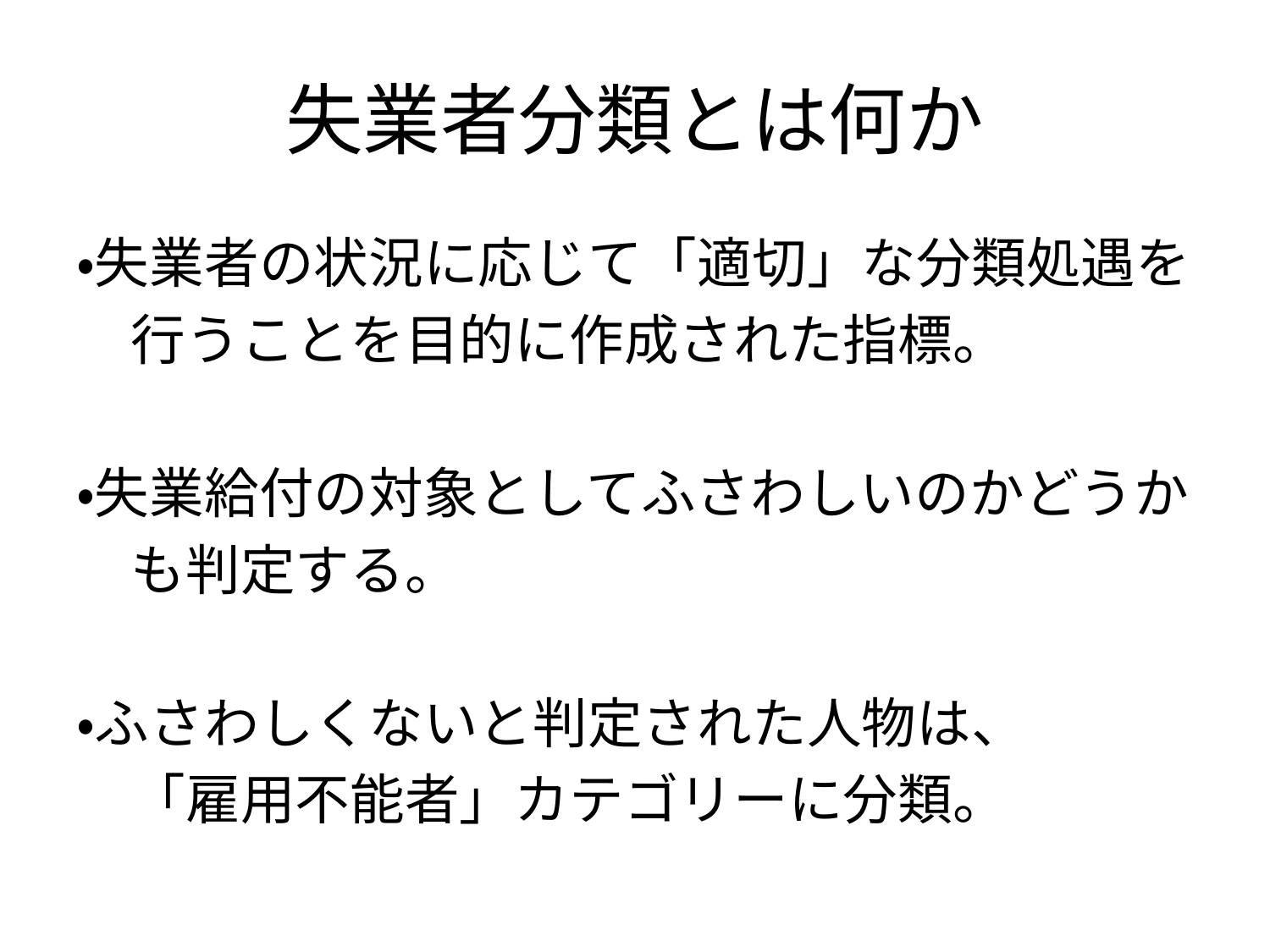

# 失業者分類とは何か
・失業者の状況に応じて「適切」な分類処遇を
　行うことを目的に作成された指標。

・失業給付の対象としてふさわしいのかどうか
　も判定する。

・ふさわしくないと判定された人物は、
　「雇用不能者」カテゴリーに分類。